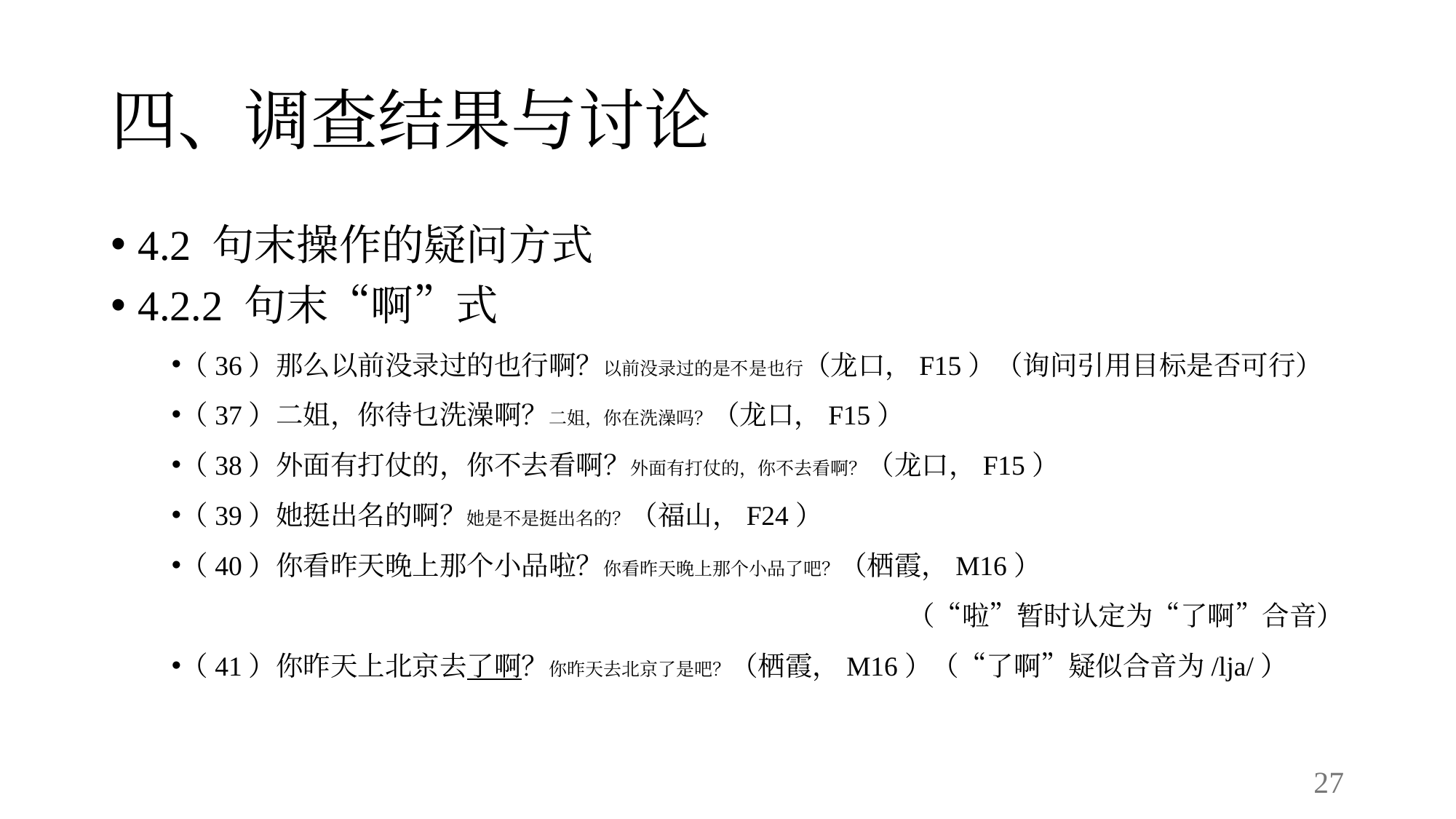

# 四、调查结果与讨论
4.2 句末操作的疑问方式
4.2.2 句末“啊”式
（36）那么以前没录过的也行啊？以前没录过的是不是也行（龙口，F15）（询问引用目标是否可行）
（37）二姐，你待乜洗澡啊？二姐，你在洗澡吗？（龙口，F15）
（38）外面有打仗的，你不去看啊？外面有打仗的，你不去看啊？（龙口，F15）
（39）她挺出名的啊？她是不是挺出名的？（福山，F24）
（40）你看昨天晚上那个小品啦？你看昨天晚上那个小品了吧？（栖霞，M16）
（“啦”暂时认定为“了啊”合音）
（41）你昨天上北京去了啊？你昨天去北京了是吧？（栖霞，M16）（“了啊”疑似合音为/lja/）

27